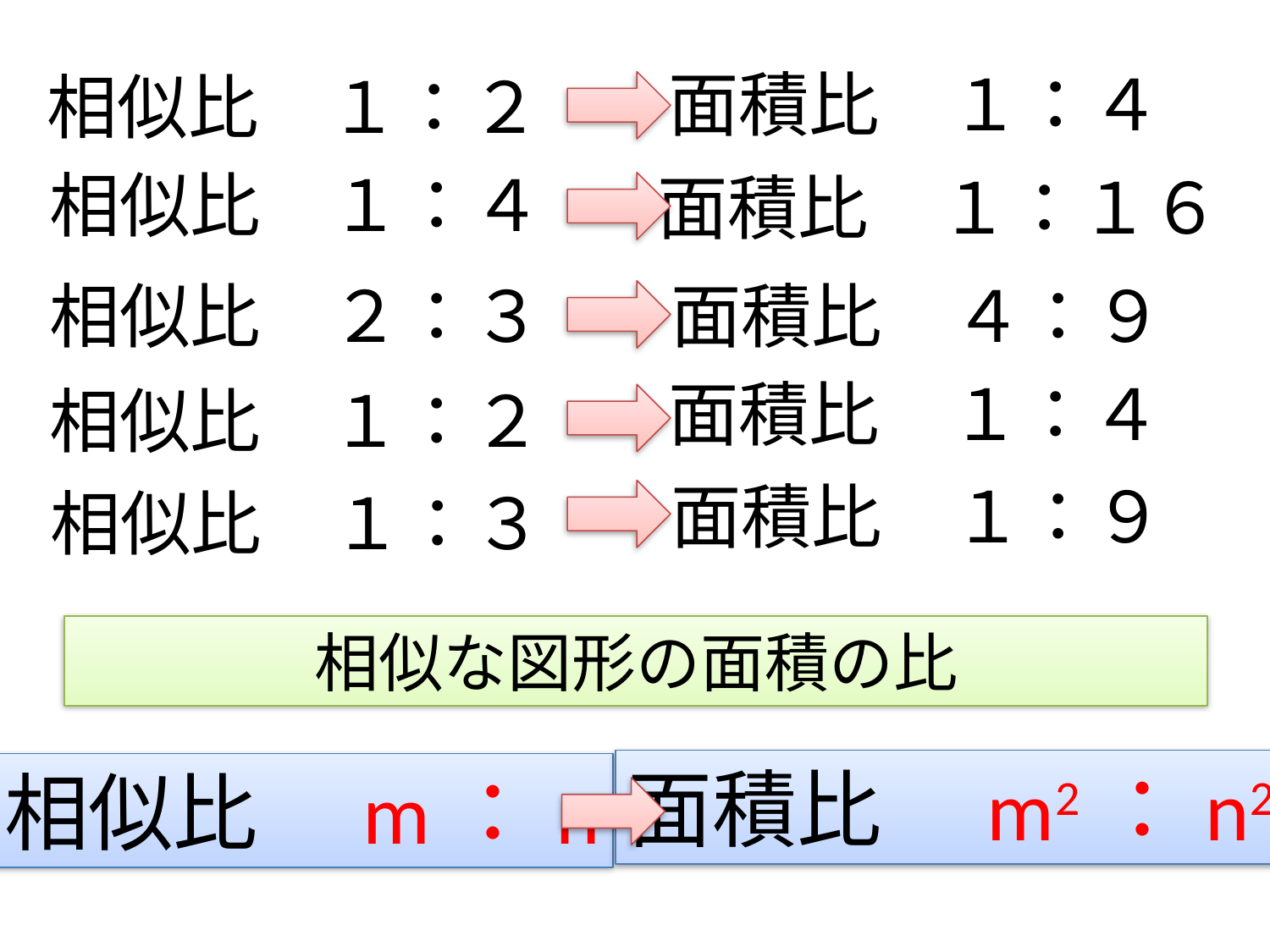

面積比　１：４
相似比　１：２

相似比　１：４
面積比　１：１６

相似比　２：３
面積比　４：９

面積比　１：４
相似比　１：２

面積比　１：９
相似比　１：３

# 相似な図形の面積の比
面積比　m2：n2
相似比　m：n